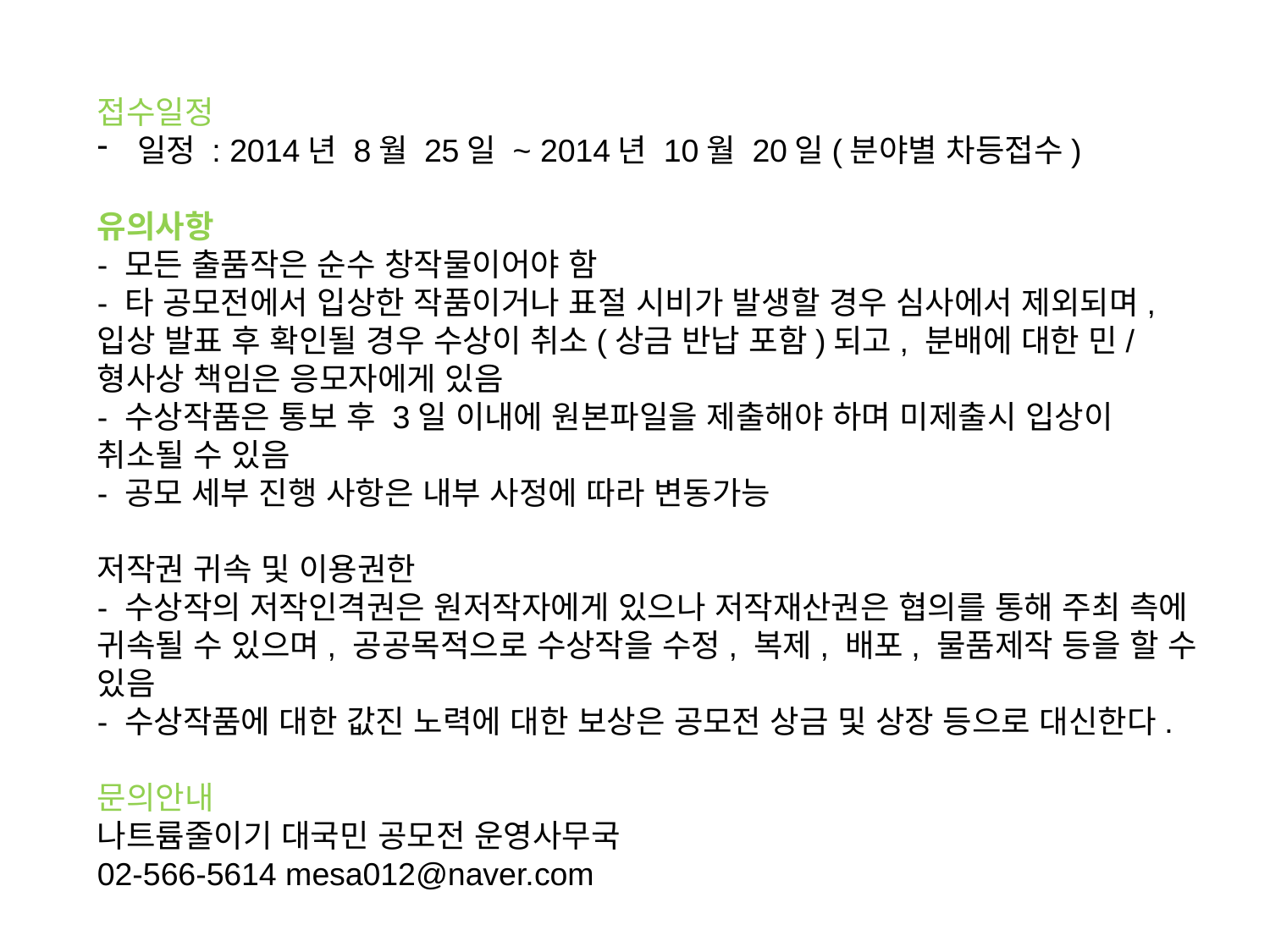

접수일정
일정 : 2014년 8월 25일 ~ 2014년 10월 20일(분야별 차등접수)

유의사항
- 모든 출품작은 순수 창작물이어야 함
- 타 공모전에서 입상한 작품이거나 표절 시비가 발생할 경우 심사에서 제외되며, 입상 발표 후 확인될 경우 수상이 취소(상금 반납 포함)되고, 분배에 대한 민/형사상 책임은 응모자에게 있음
- 수상작품은 통보 후 3일 이내에 원본파일을 제출해야 하며 미제출시 입상이 취소될 수 있음
- 공모 세부 진행 사항은 내부 사정에 따라 변동가능
저작권 귀속 및 이용권한
- 수상작의 저작인격권은 원저작자에게 있으나 저작재산권은 협의를 통해 주최 측에 귀속될 수 있으며, 공공목적으로 수상작을 수정, 복제, 배포, 물품제작 등을 할 수 있음
- 수상작품에 대한 값진 노력에 대한 보상은 공모전 상금 및 상장 등으로 대신한다.

문의안내
나트륨줄이기 대국민 공모전 운영사무국
02-566-5614 mesa012@naver.com